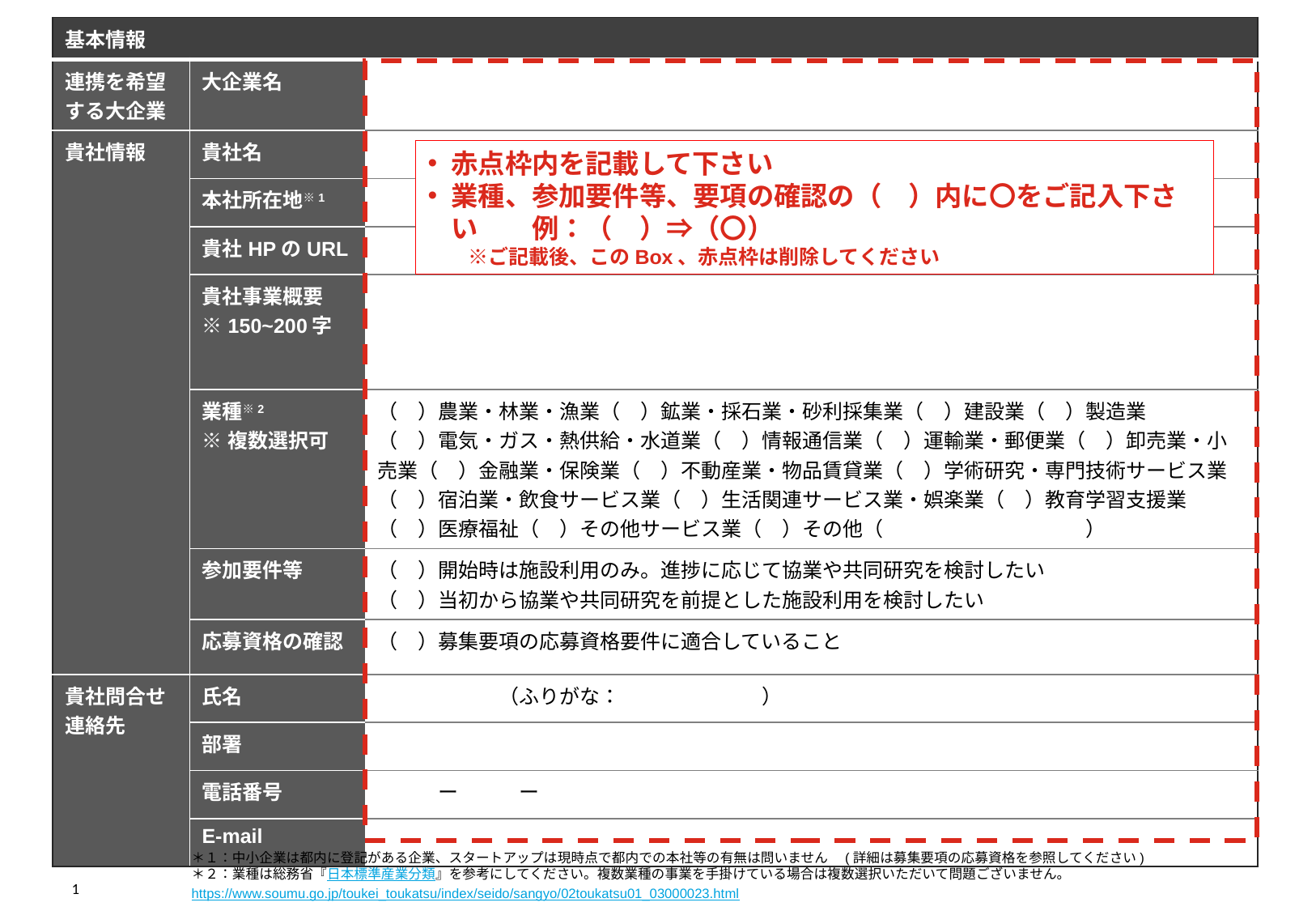

| 基本情報 |  |  |
| --- | --- | --- |
| 連携を希望する大企業 | 大企業名 |  |
| 貴社情報 | 貴社名 |  |
|  | 本社所在地※1 |  |
|  | 貴社HPのURL |  |
|  | 貴社事業概要 ※150~200字 |  |
|  | 業種※2 ※複数選択可 | （　）農業・林業・漁業（　）鉱業・採石業・砂利採集業（　）建設業（　）製造業 （　）電気・ガス・熱供給・水道業（　）情報通信業（　）運輸業・郵便業（　）卸売業・小売業（　）金融業・保険業（　）不動産業・物品賃貸業（　）学術研究・専門技術サービス業 （　）宿泊業・飲食サービス業（　）生活関連サービス業・娯楽業（　）教育学習支援業 （　）医療福祉（　）その他サービス業（　）その他（　　　　　　　　　　） |
|  | 参加要件等 | （　）開始時は施設利用のみ。進捗に応じて協業や共同研究を検討したい （　）当初から協業や共同研究を前提とした施設利用を検討したい |
|  | 応募資格の確認 | （　）募集要項の応募資格要件に適合していること |
| 貴社問合せ連絡先 | 氏名 | （ふりがな：　　　　　　　） |
|  | 部署 |  |
|  | 電話番号 | ー　　　ー |
|  | E-mail |  |

赤点枠内を記載して下さい
業種、参加要件等、要項の確認の（　）内に〇をご記入下さい　　例：（　）⇒（〇）
　　※ご記載後、このBox、赤点枠は削除してください
＊１：中小企業は都内に登記がある企業、スタートアップは現時点で都内での本社等の有無は問いません　(詳細は募集要項の応募資格を参照してください)
＊２：業種は総務省『日本標準産業分類』を参考にしてください。複数業種の事業を手掛けている場合は複数選択いただいて問題ございません。
https://www.soumu.go.jp/toukei_toukatsu/index/seido/sangyo/02toukatsu01_03000023.html
1